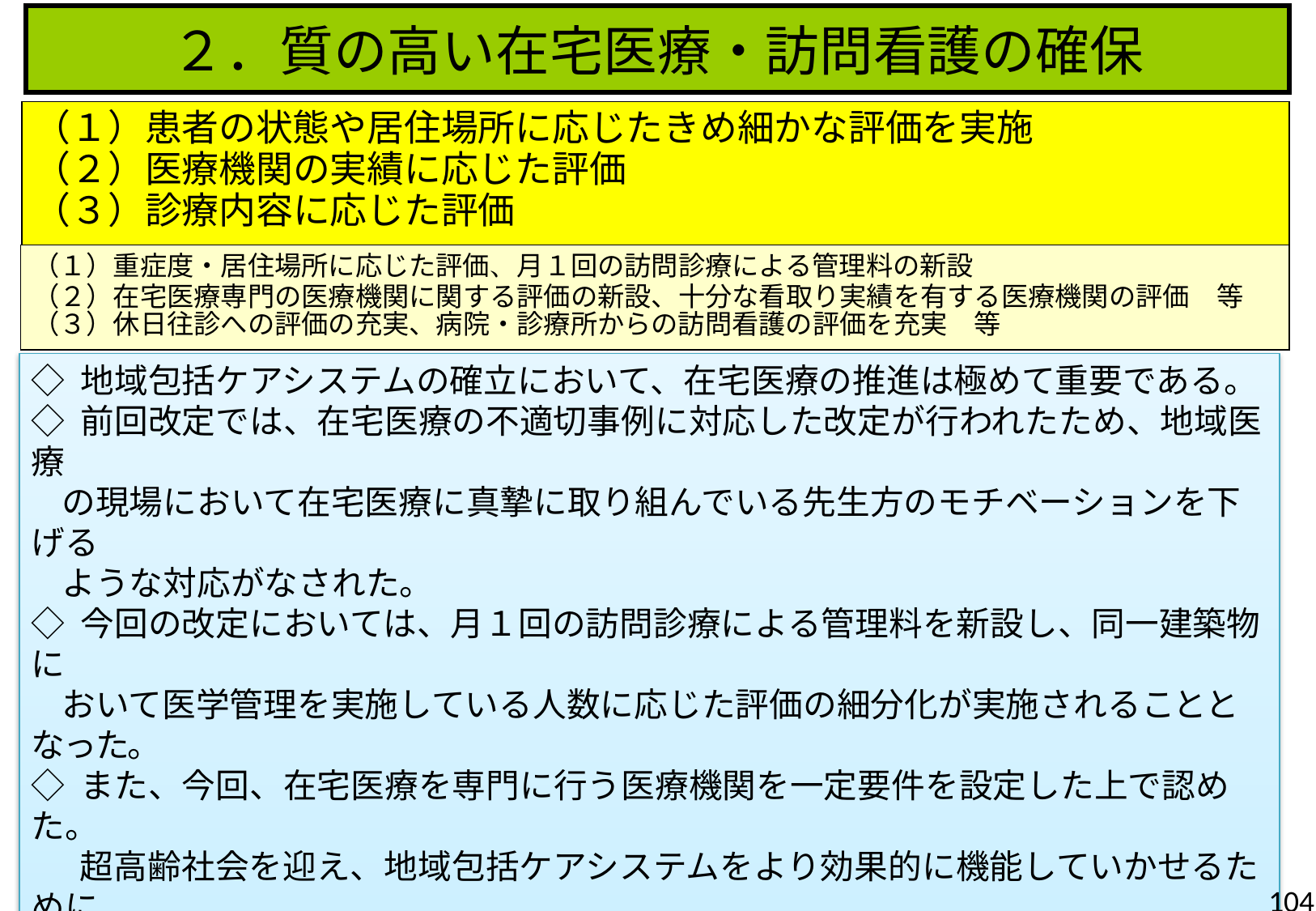

２．質の高い在宅医療・訪問看護の確保
（１）患者の状態や居住場所に応じたきめ細かな評価を実施
（２）医療機関の実績に応じた評価
（３）診療内容に応じた評価
（１）重症度・居住場所に応じた評価、月１回の訪問診療による管理料の新設
（２）在宅医療専門の医療機関に関する評価の新設、十分な看取り実績を有する医療機関の評価　等
（３）休日往診への評価の充実、病院・診療所からの訪問看護の評価を充実　等
◇ 地域包括ケアシステムの確立において、在宅医療の推進は極めて重要である。
◇ 前回改定では、在宅医療の不適切事例に対応した改定が行われたため、地域医療
   の現場において在宅医療に真摯に取り組んでいる先生方のモチベーションを下げる
   ような対応がなされた。
◇ 今回の改定においては、月１回の訪問診療による管理料を新設し、同一建築物に
   おいて医学管理を実施している人数に応じた評価の細分化が実施されることとなった。
◇ また、今回、在宅医療を専門に行う医療機関を一定要件を設定した上で認めた。
　  超高齢社会を迎え、地域包括ケアシステムをより効果的に機能していかせるために
   も、在宅医療を担うかかりつけ医をバックアップするために、在宅医療専門の医療機
   関の活用も視野に入れていく必要があることから、在宅医療専門医療機関を排除する
   というのではなく、地域包括ケアシステム推進の中で、積極的に地域医師会と協力し
   て、地域医療を守っていただきたいという意思表示である。
104